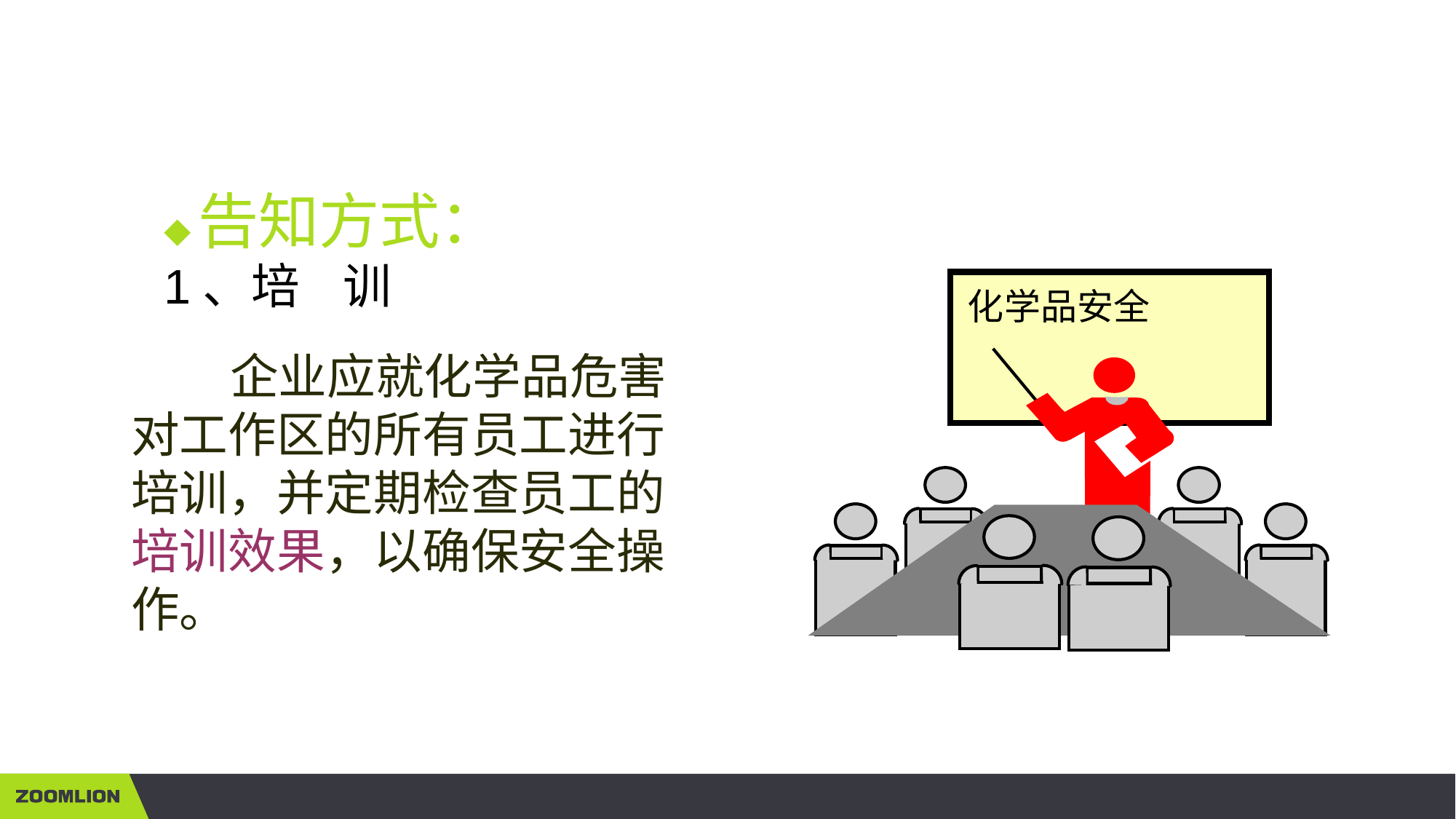

◆告知方式：
1、培    训

化学品安全

        企业应就化学品危害对工作区的所有员工进行培训，并定期检查员工的培训效果，以确保安全操作。